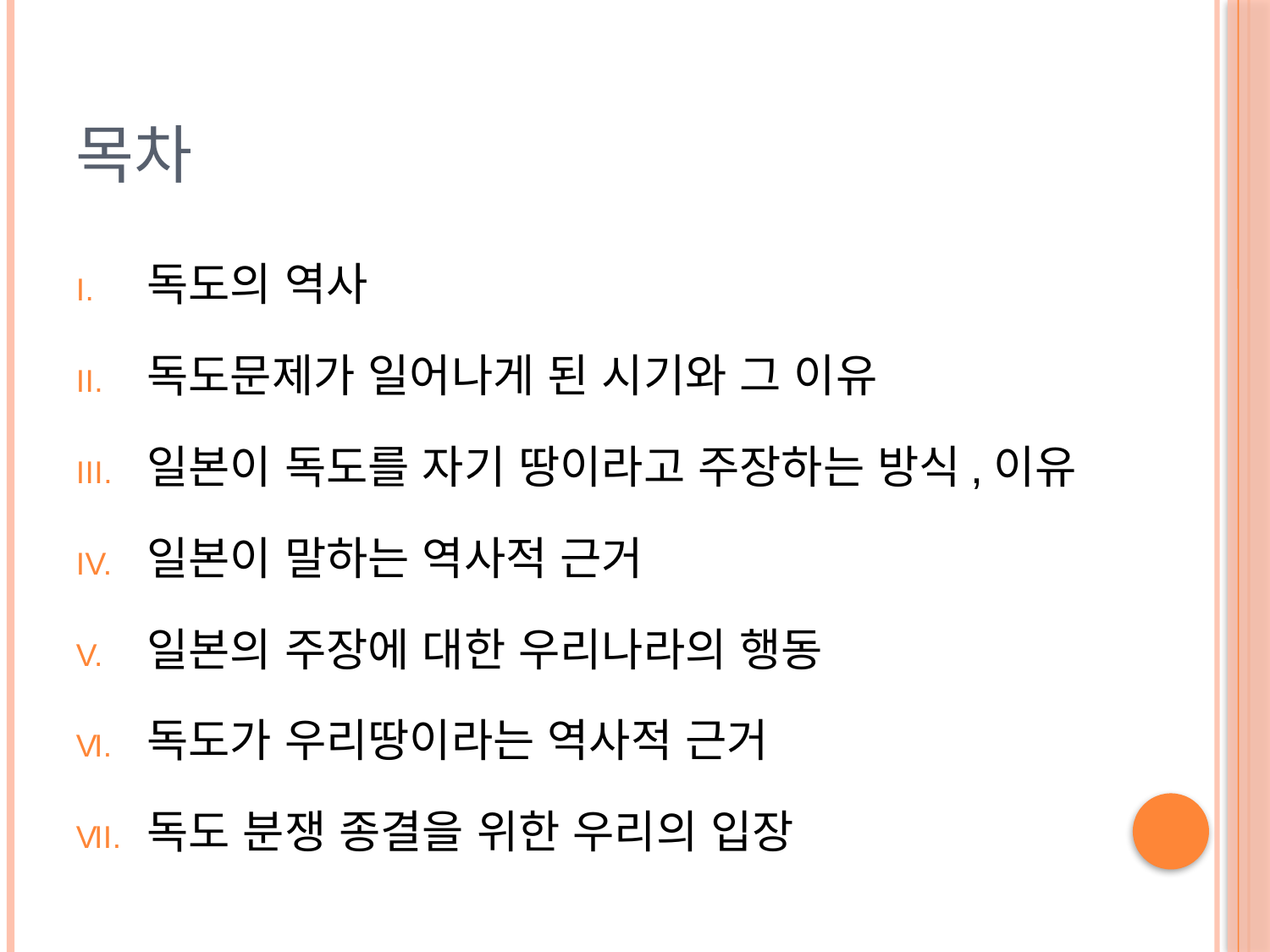

# 목차
독도의 역사
독도문제가 일어나게 된 시기와 그 이유
일본이 독도를 자기 땅이라고 주장하는 방식,이유
일본이 말하는 역사적 근거
일본의 주장에 대한 우리나라의 행동
독도가 우리땅이라는 역사적 근거
독도 분쟁 종결을 위한 우리의 입장